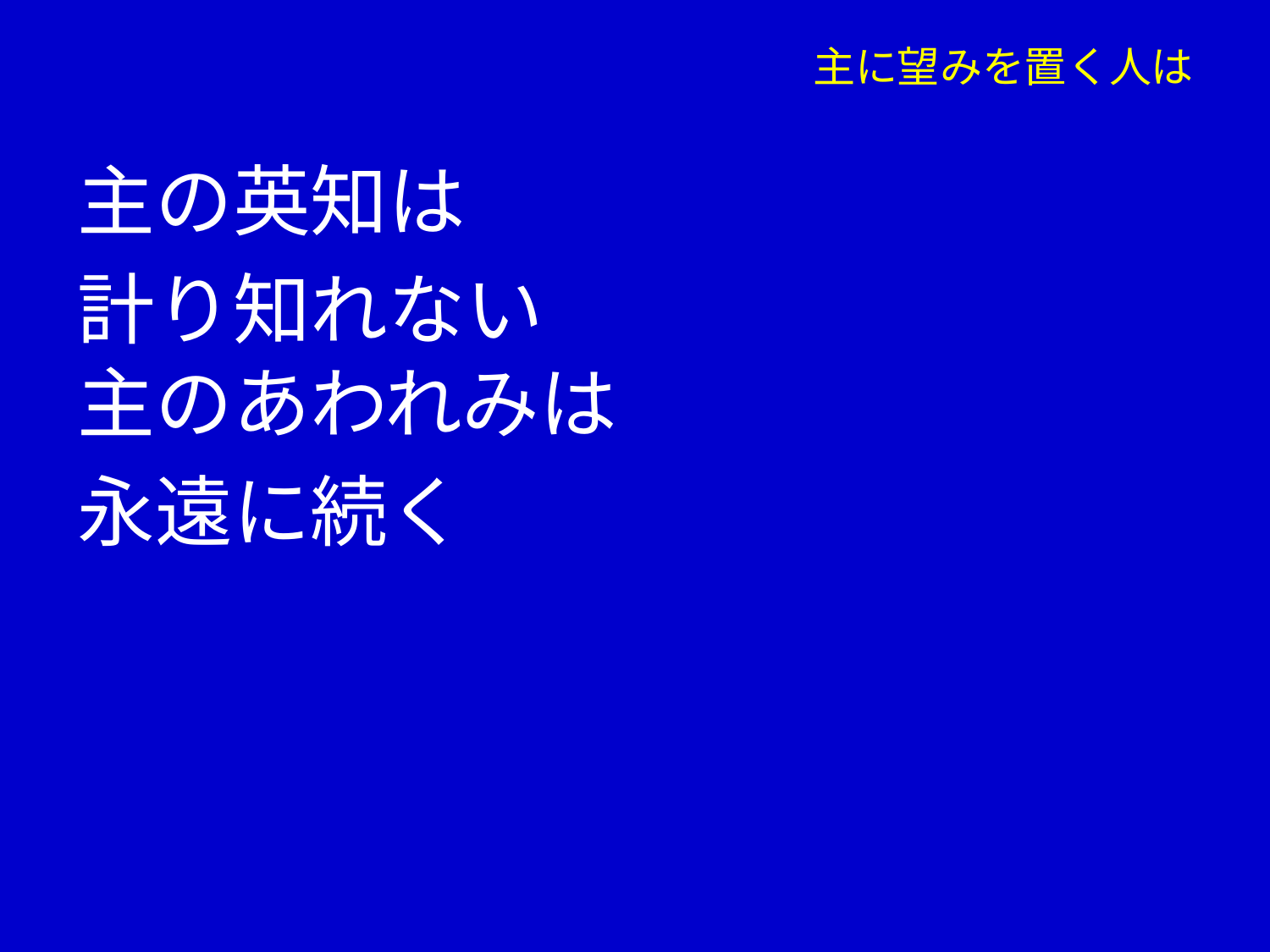

# 主に望みを置く人は
主の英知は
計り知れない
主のあわれみは
永遠に続く